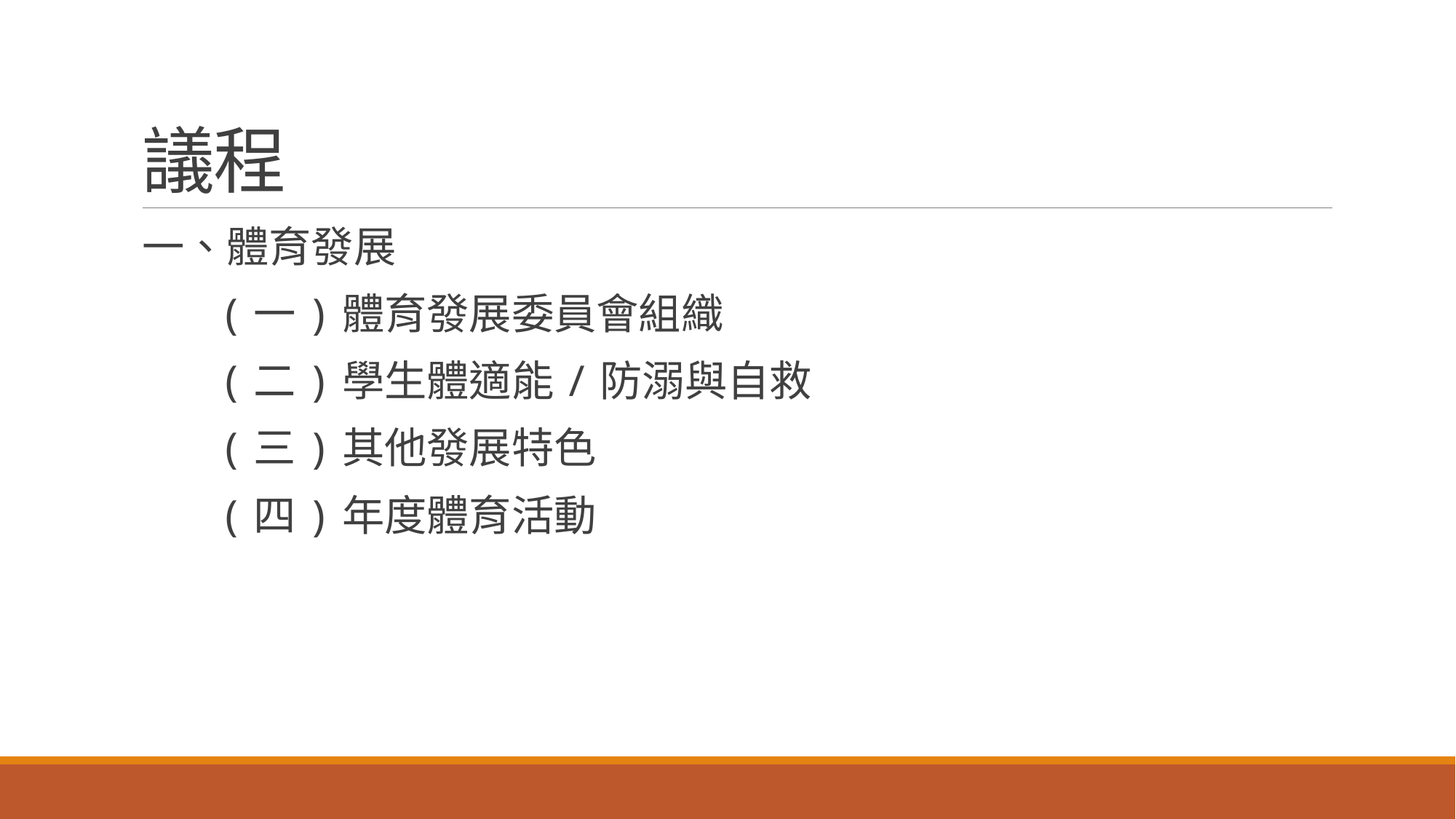

# 議程
一、體育發展
   (一)體育發展委員會組織
   (二)學生體適能/防溺與自救
   (三)其他發展特色
   (四)年度體育活動